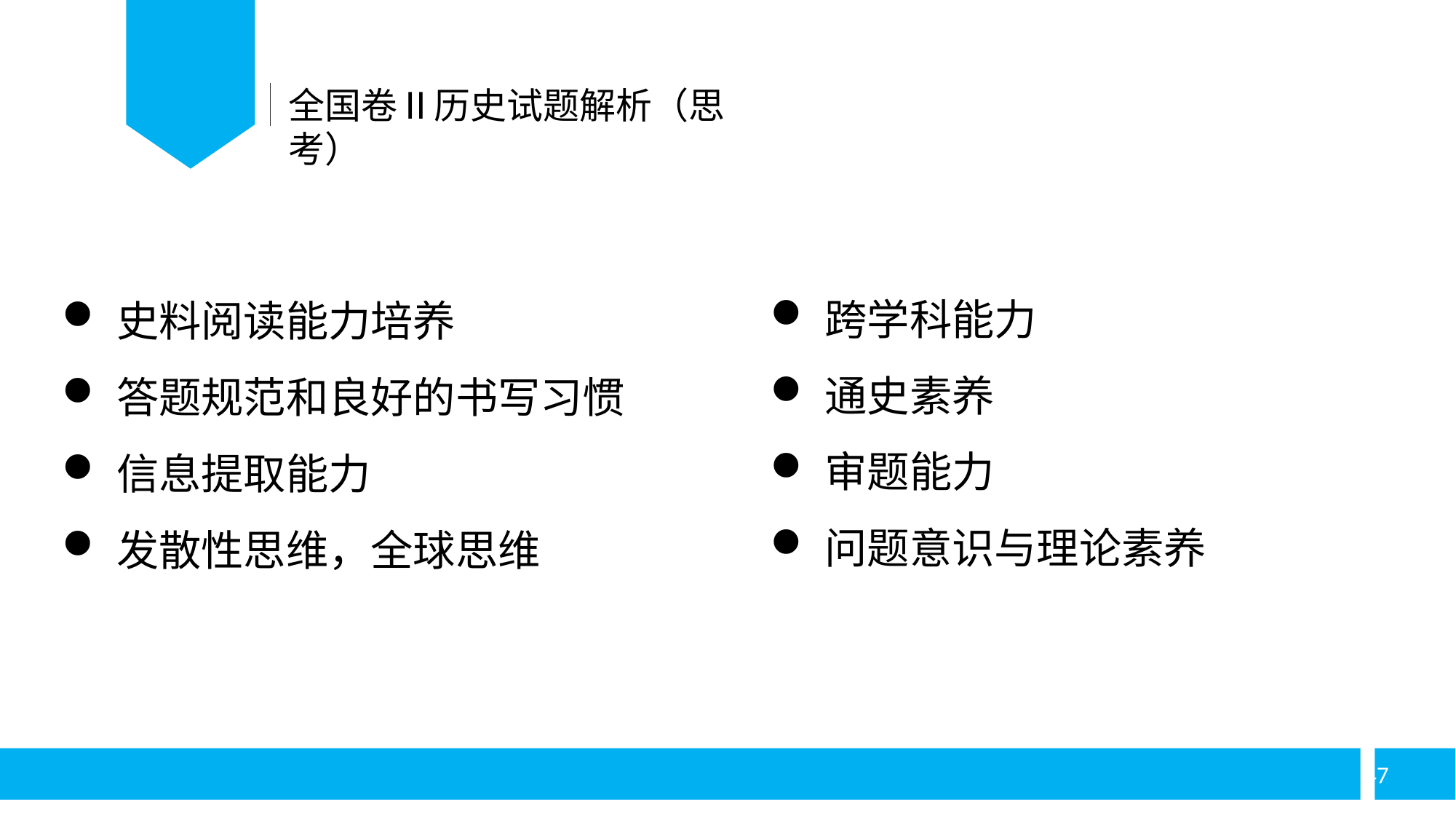

全国卷Ⅱ历史试题解析（思考）
跨学科能力
通史素养
审题能力
问题意识与理论素养
史料阅读能力培养
答题规范和良好的书写习惯
信息提取能力
发散性思维，全球思维